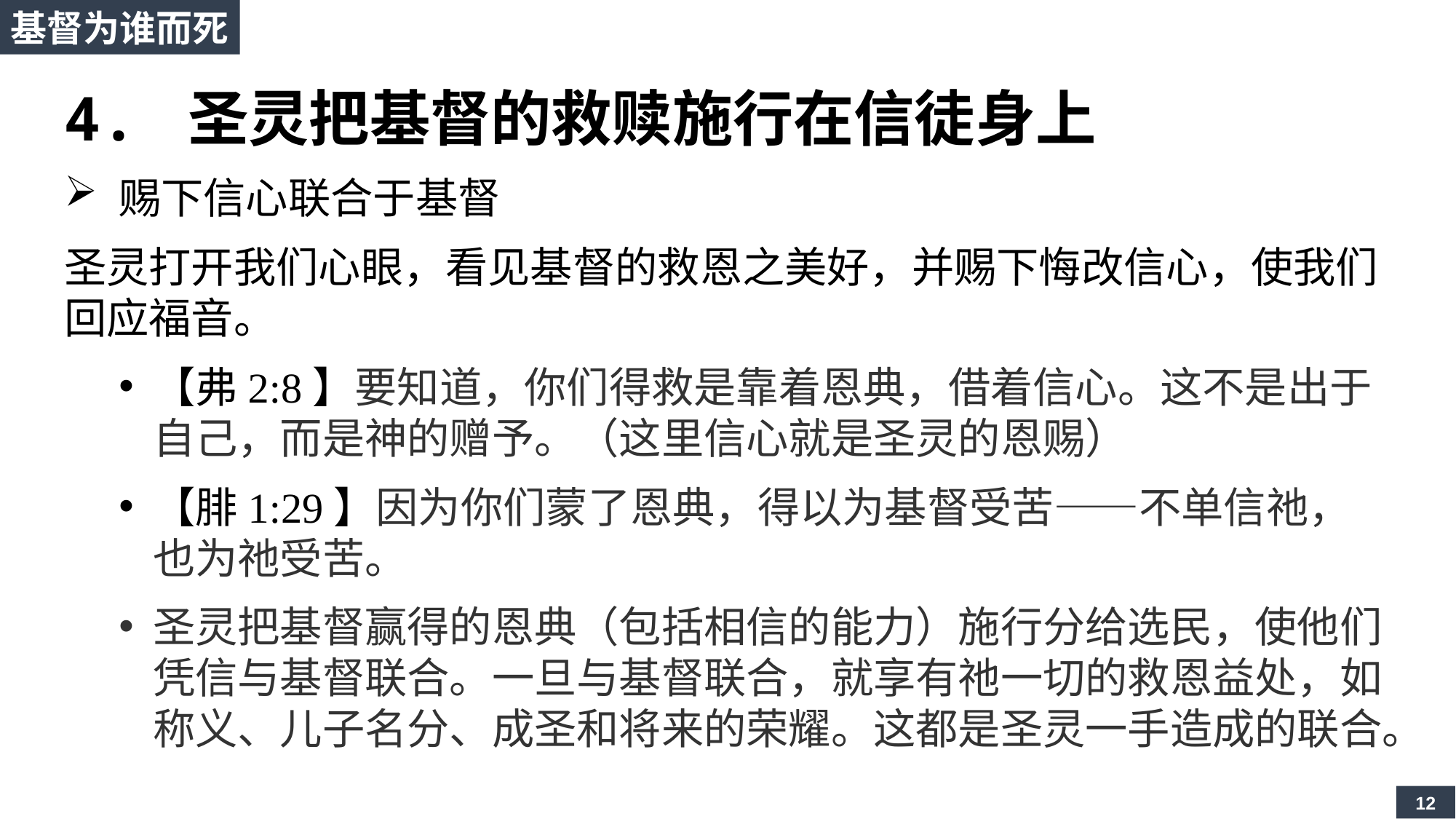

基督为谁而死
4. 圣灵把基督的救赎施行在信徒身上
赐下信心联合于基督
圣灵打开我们心眼，看见基督的救恩之美好，并赐下悔改信心，使我们回应福音。
【弗2:8】要知道，你们得救是靠着恩典，借着信心。这不是出于自己，而是神的赠予。（这里信心就是圣灵的恩赐）
【腓1:29】因为你们蒙了恩典，得以为基督受苦——不单信祂，也为祂受苦。
圣灵把基督赢得的恩典（包括相信的能力）施行分给选民，使他们凭信与基督联合。一旦与基督联合，就享有祂一切的救恩益处，如称义、儿子名分、成圣和将来的荣耀。这都是圣灵一手造成的联合。
12